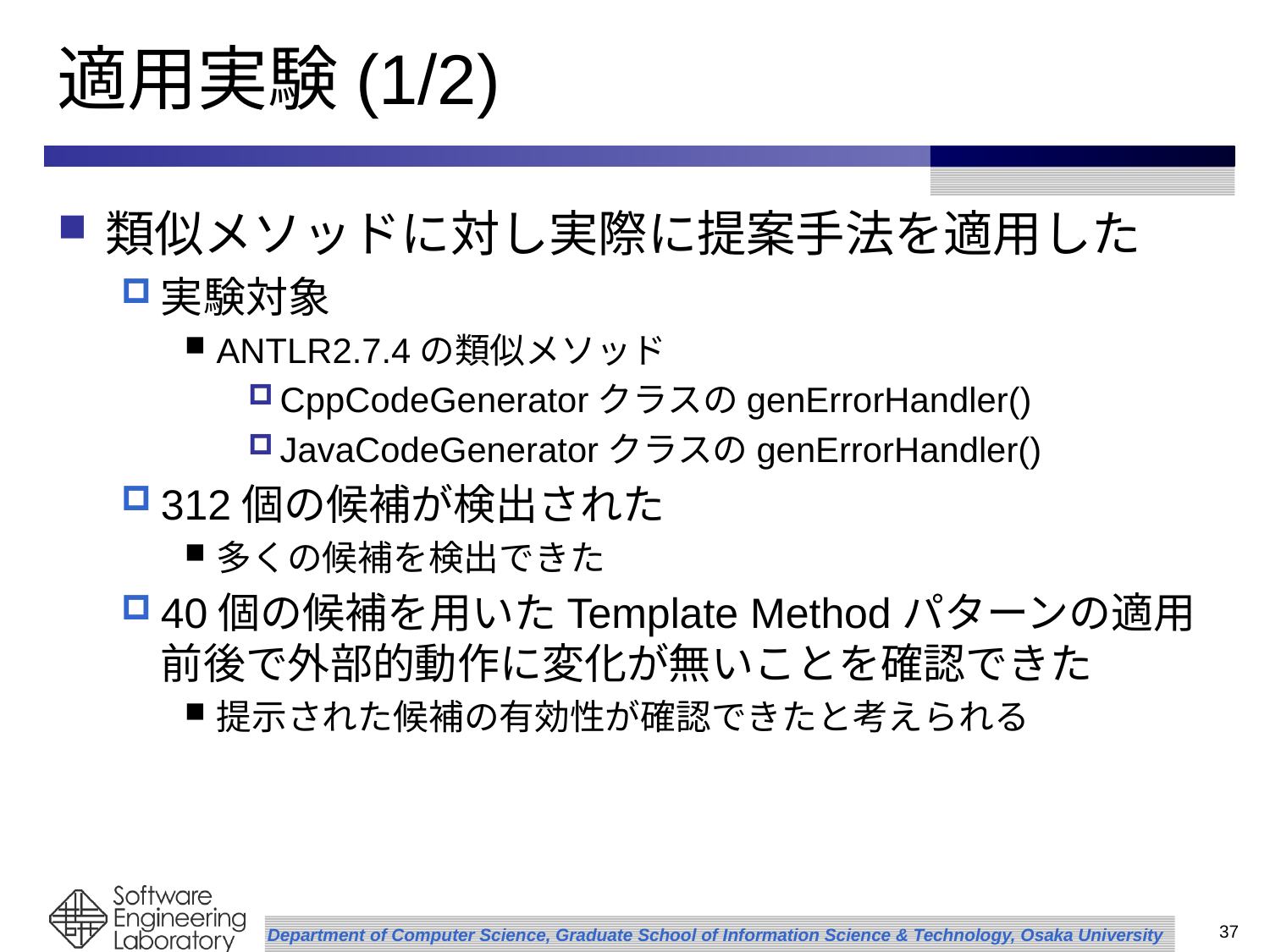

# 適用実験(1/2)
類似メソッドに対し実際に提案手法を適用した
実験対象
ANTLR2.7.4の類似メソッド
CppCodeGeneratorクラスのgenErrorHandler()
JavaCodeGeneratorクラスのgenErrorHandler()
312個の候補が検出された
多くの候補を検出できた
40個の候補を用いたTemplate Methodパターンの適用
前後で外部的動作に変化が無いことを確認できた
提示された候補の有効性が確認できたと考えられる
37